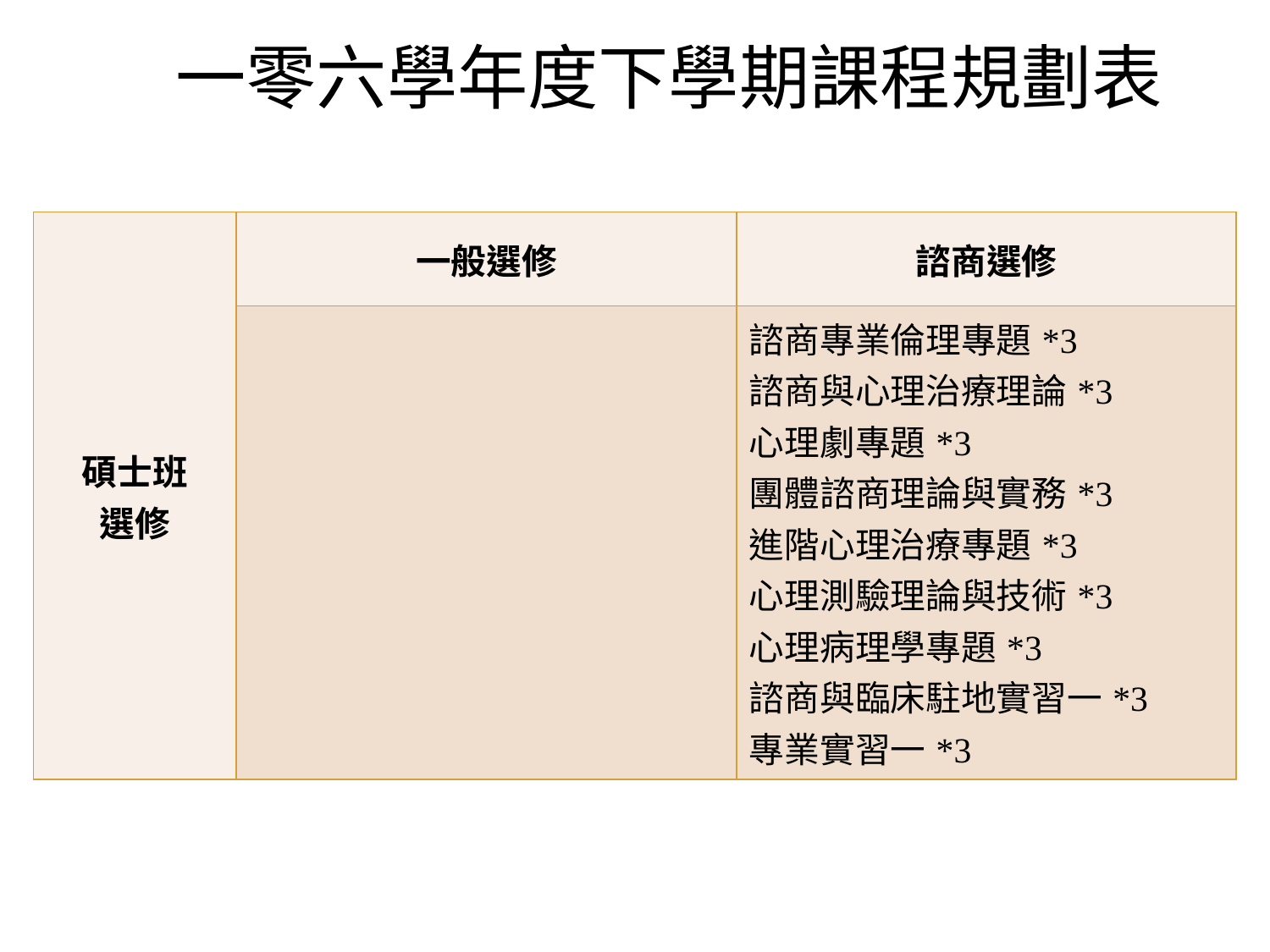

一零六學年度下學期課程規劃表
#
| 碩士班 選修 | 一般選修 | 諮商選修 |
| --- | --- | --- |
|  |  | 諮商專業倫理專題\*3 諮商與心理治療理論\*3 心理劇專題\*3 團體諮商理論與實務\*3 進階心理治療專題\*3 心理測驗理論與技術\*3 心理病理學專題\*3 諮商與臨床駐地實習一\*3 專業實習一\*3 |
諮商與工商心理學系